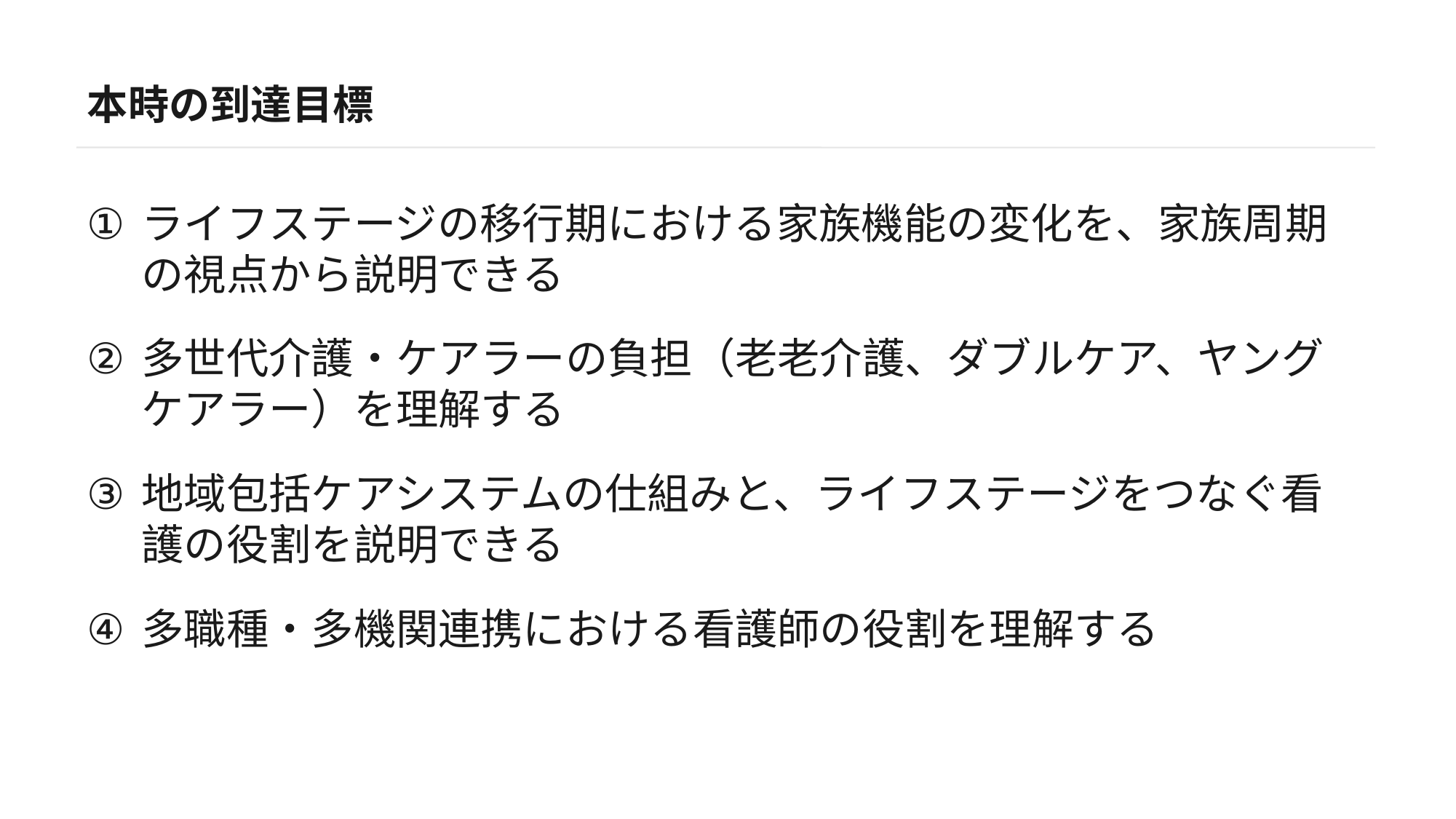

本時の到達目標

ライフステージの移行期における家族機能の変化を、家族周期の視点から説明できる
多世代介護・ケアラーの負担（老老介護、ダブルケア、ヤングケアラー）を理解する
地域包括ケアシステムの仕組みと、ライフステージをつなぐ看護の役割を説明できる
多職種・多機関連携における看護師の役割を理解する